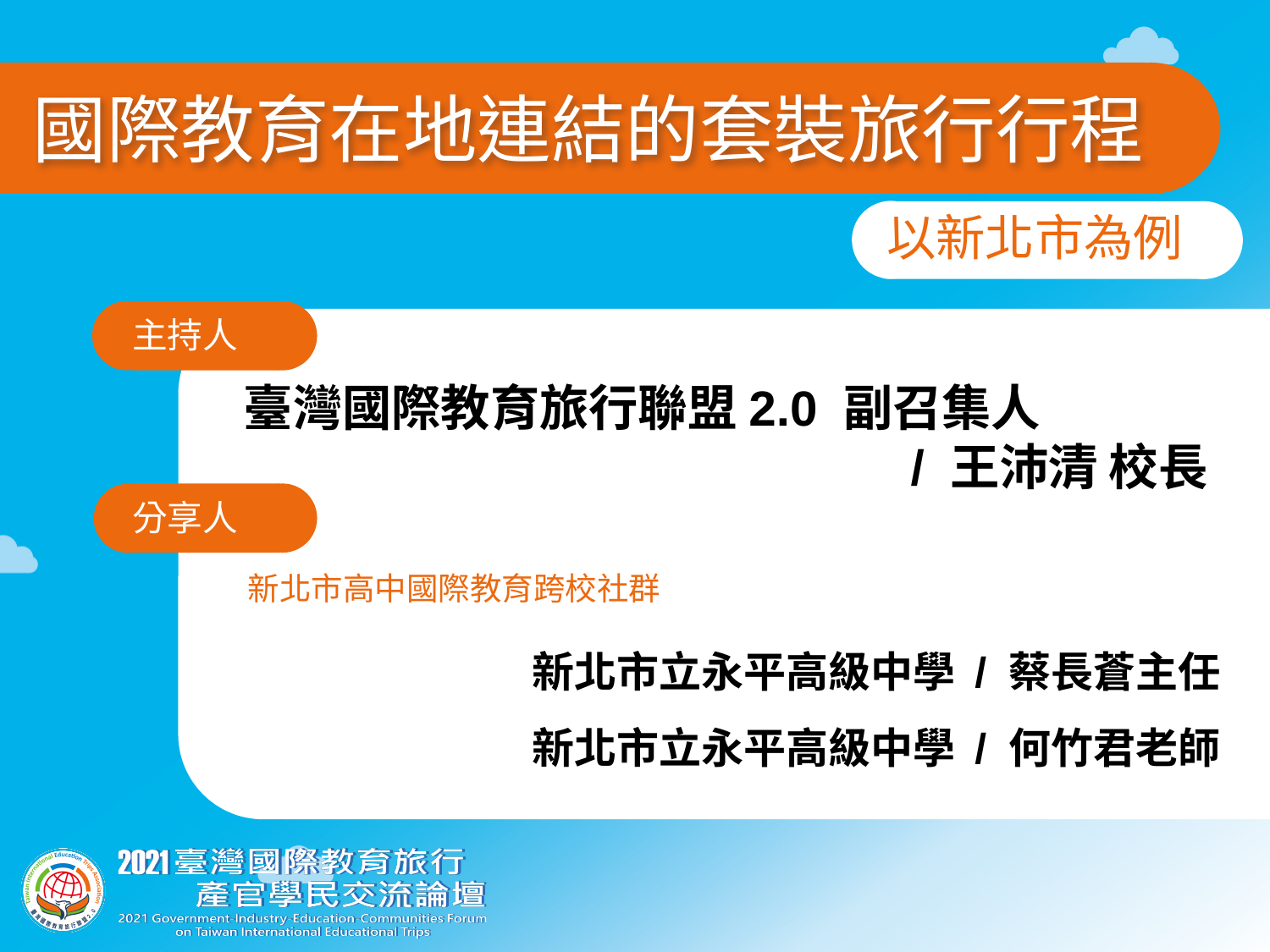

國際教育在地連結的套裝旅行行程

以新北市為例

主持人

臺灣國際教育旅行聯盟2.0 副召集人
/ 王沛清 校長
分享人

新北市高中國際教育跨校社群
新北市立永平高級中學 / 蔡長蒼主任
新北市立永平高級中學 / 何竹君老師